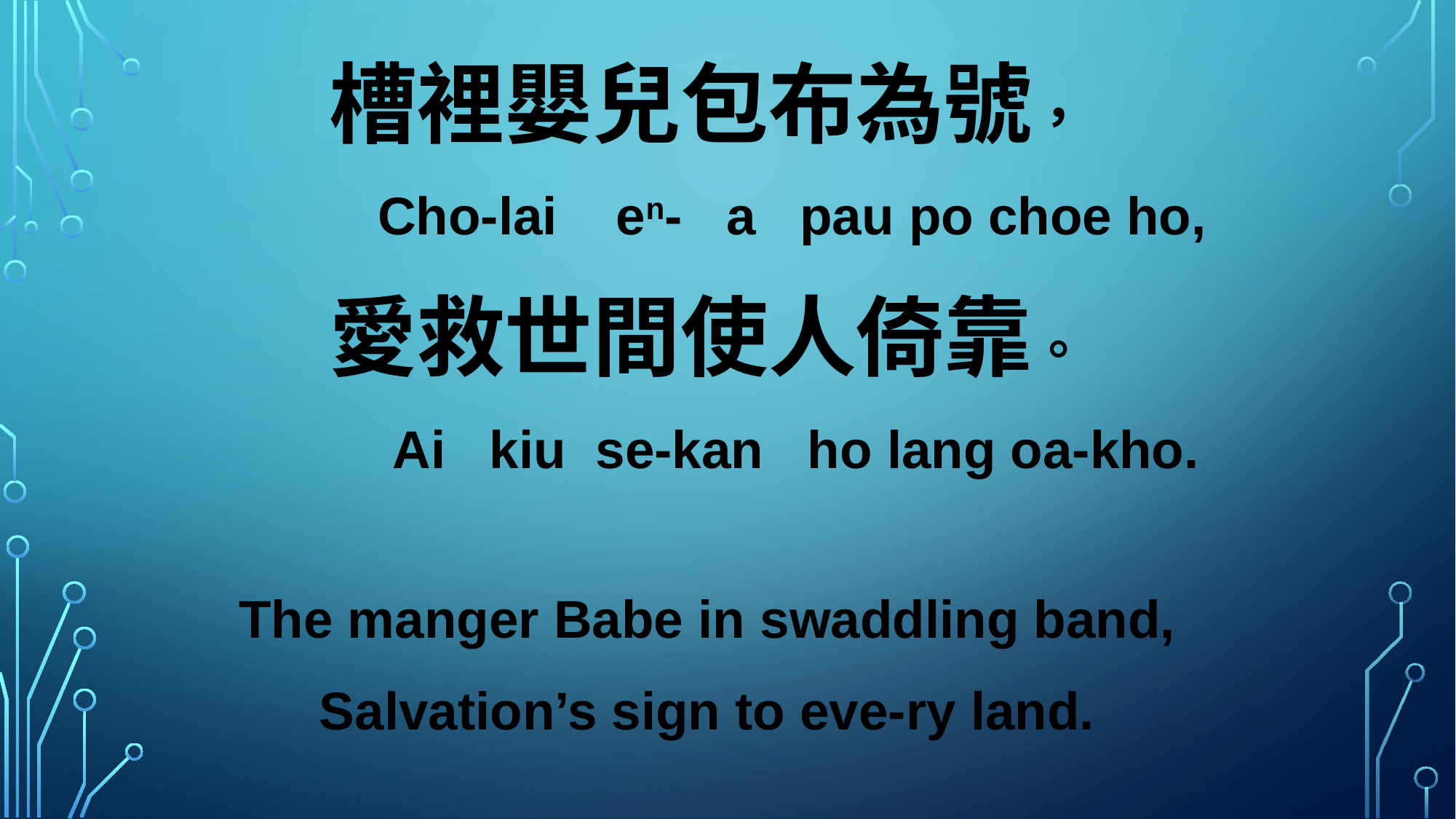

槽裡嬰兒包布為號，
             Cho-lai    en-   a   pau po choe ho,
愛救世間使人倚靠。
              Ai   kiu  se-kan   ho lang oa-kho.

The manger Babe in swaddling band,
Salvation’s sign to eve-ry land.